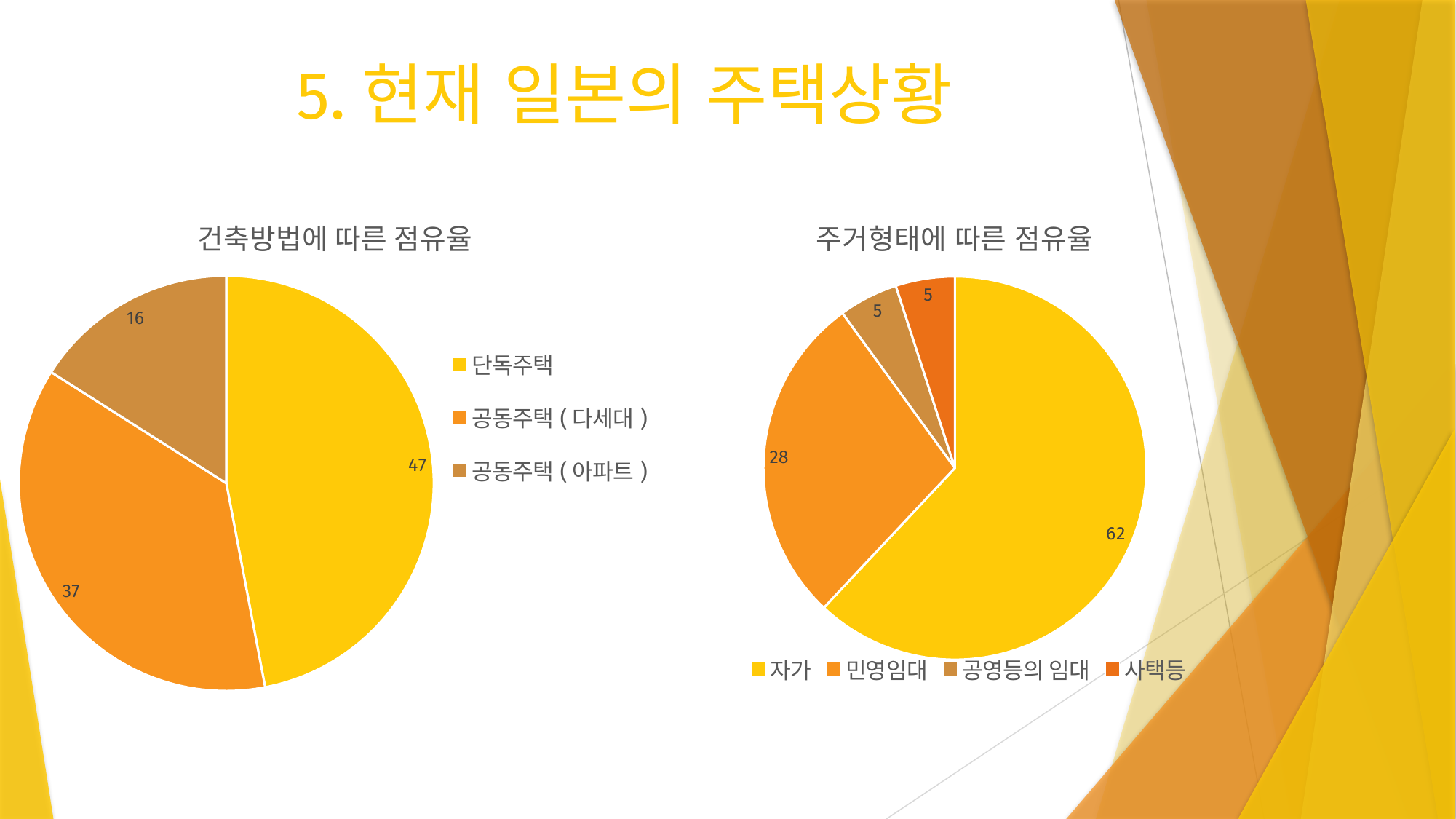

# 5.현재 일본의 주택상황

### Chart:

| Category | 건축방법에 따른 점유율 |
|---|---|
| 단독주택 | 47.0 |
| 공동주택(다세대) | 37.0 |
| 공동주택(아파트) | 16.0 |

### Chart: 주거형태에 따른 점유율

| Category | 주거형태에 따른 점유율 |
|---|---|
| 자가 | 62.0 |
| 민영임대 | 28.0 |
| 공영등의 임대 | 5.0 |
| 사택등 | 5.0 |